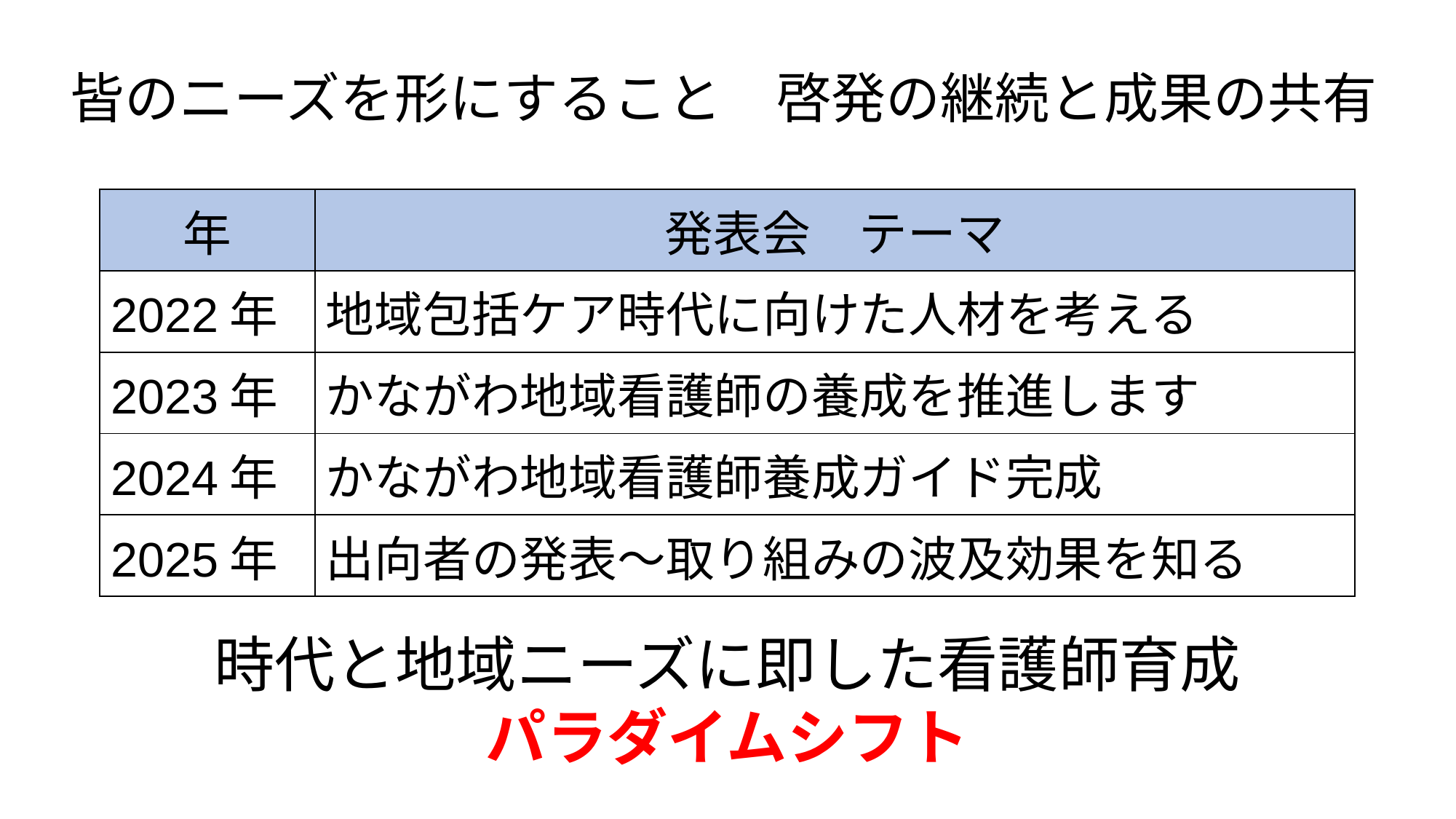

# 皆のニーズを形にすること　啓発の継続と成果の共有
| 年 | 発表会　テーマ |
| --- | --- |
| 2022年 | 地域包括ケア時代に向けた人材を考える |
| 2023年 | かながわ地域看護師の養成を推進します |
| 2024年 | かながわ地域看護師養成ガイド完成 |
| 2025年 | 出向者の発表～取り組みの波及効果を知る |
時代と地域ニーズに即した看護師育成
パラダイムシフト